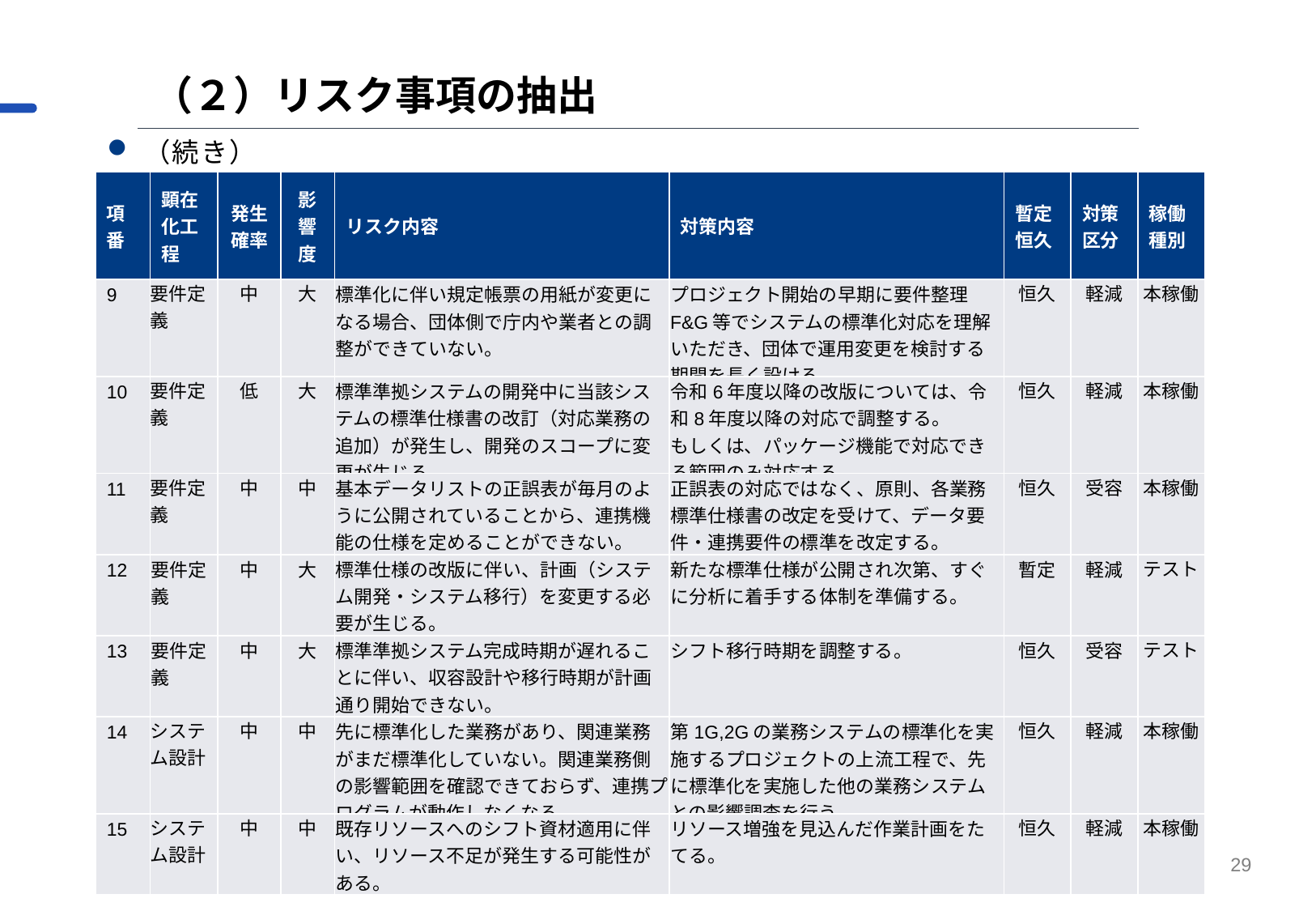

（２）リスク事項の抽出
（続き）
| 項番 | 顕在化工程 | 発生確率 | 影響度 | リスク内容 | 対策内容 | 暫定恒久 | 対策区分 | 稼働種別 |
| --- | --- | --- | --- | --- | --- | --- | --- | --- |
| 9 | 要件定義 | 中 | 大 | 標準化に伴い規定帳票の用紙が変更になる場合、団体側で庁内や業者との調整ができていない。 | プロジェクト開始の早期に要件整理F&G等でシステムの標準化対応を理解いただき、団体で運用変更を検討する期間を長く設ける。 | 恒久 | 軽減 | 本稼働 |
| 10 | 要件定義 | 低 | 大 | 標準準拠システムの開発中に当該システムの標準仕様書の改訂（対応業務の追加）が発生し、開発のスコープに変更が生じる。 | 令和6年度以降の改版については、令和8年度以降の対応で調整する。 もしくは、パッケージ機能で対応できる範囲のみ対応する。 | 恒久 | 軽減 | 本稼働 |
| 11 | 要件定義 | 中 | 中 | 基本データリストの正誤表が毎月のように公開されていることから、連携機能の仕様を定めることができない。 | 正誤表の対応ではなく、原則、各業務標準仕様書の改定を受けて、データ要件・連携要件の標準を改定する。 | 恒久 | 受容 | 本稼働 |
| 12 | 要件定義 | 中 | 大 | 標準仕様の改版に伴い、計画（システム開発・システム移行）を変更する必要が生じる。 | 新たな標準仕様が公開され次第、すぐに分析に着手する体制を準備する。 | 暫定 | 軽減 | テスト |
| 13 | 要件定義 | 中 | 大 | 標準準拠システム完成時期が遅れることに伴い、収容設計や移行時期が計画通り開始できない。 | シフト移行時期を調整する。 | 恒久 | 受容 | テスト |
| 14 | システム設計 | 中 | 中 | 先に標準化した業務があり、関連業務がまだ標準化していない。関連業務側の影響範囲を確認できておらず、連携プログラムが動作しなくなる。 | 第1G,2Gの業務システムの標準化を実施するプロジェクトの上流工程で、先に標準化を実施した他の業務システムとの影響調査を行う。 | 恒久 | 軽減 | 本稼働 |
| 15 | システム設計 | 中 | 中 | 既存リソースへのシフト資材適用に伴い、リソース不足が発生する可能性がある。 | リソース増強を見込んだ作業計画をたてる。 | 恒久 | 軽減 | 本稼働 |
29